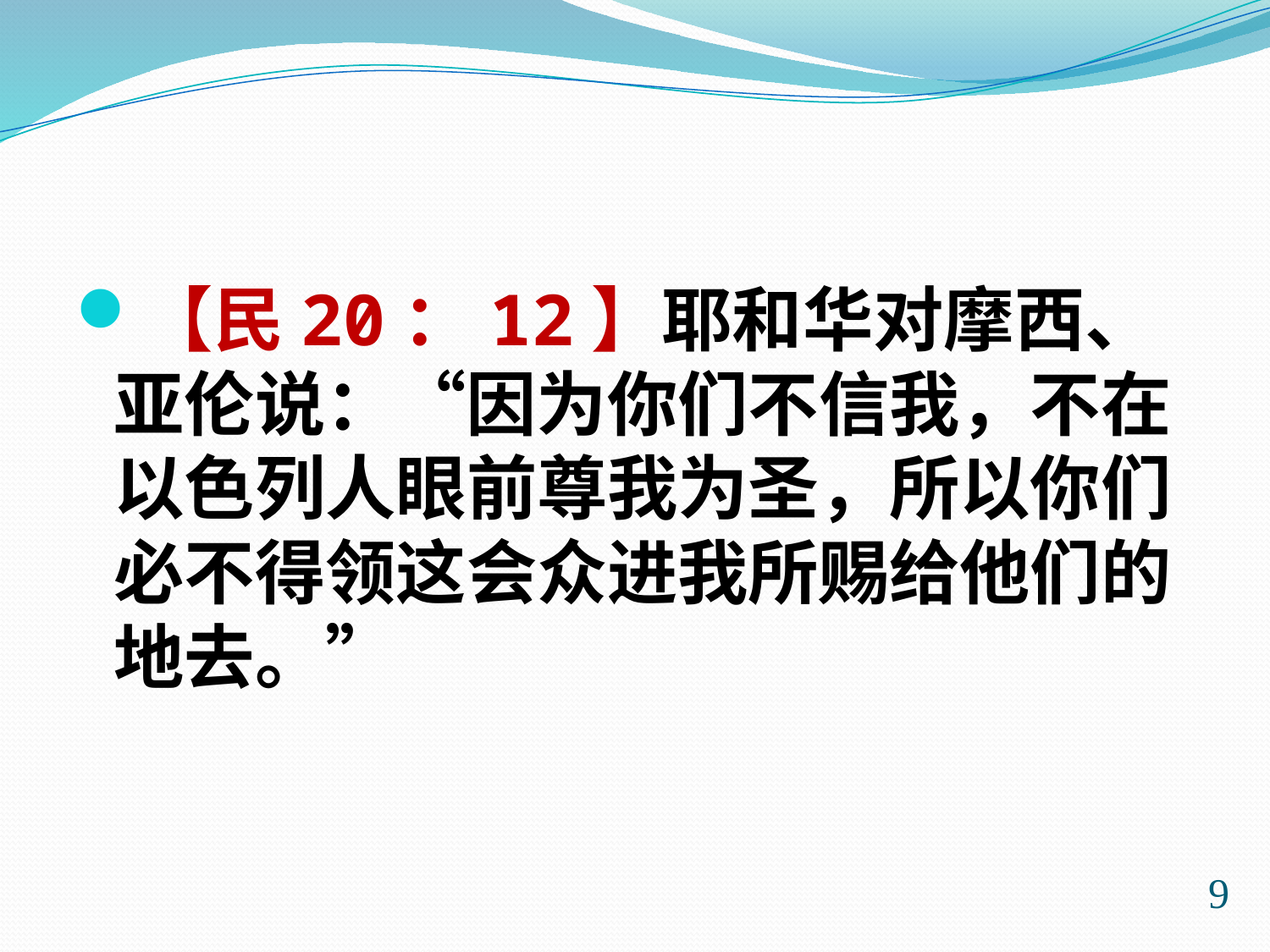

#
【民20：12】耶和华对摩西、亚伦说：“因为你们不信我，不在以色列人眼前尊我为圣，所以你们必不得领这会众进我所赐给他们的地去。”

9